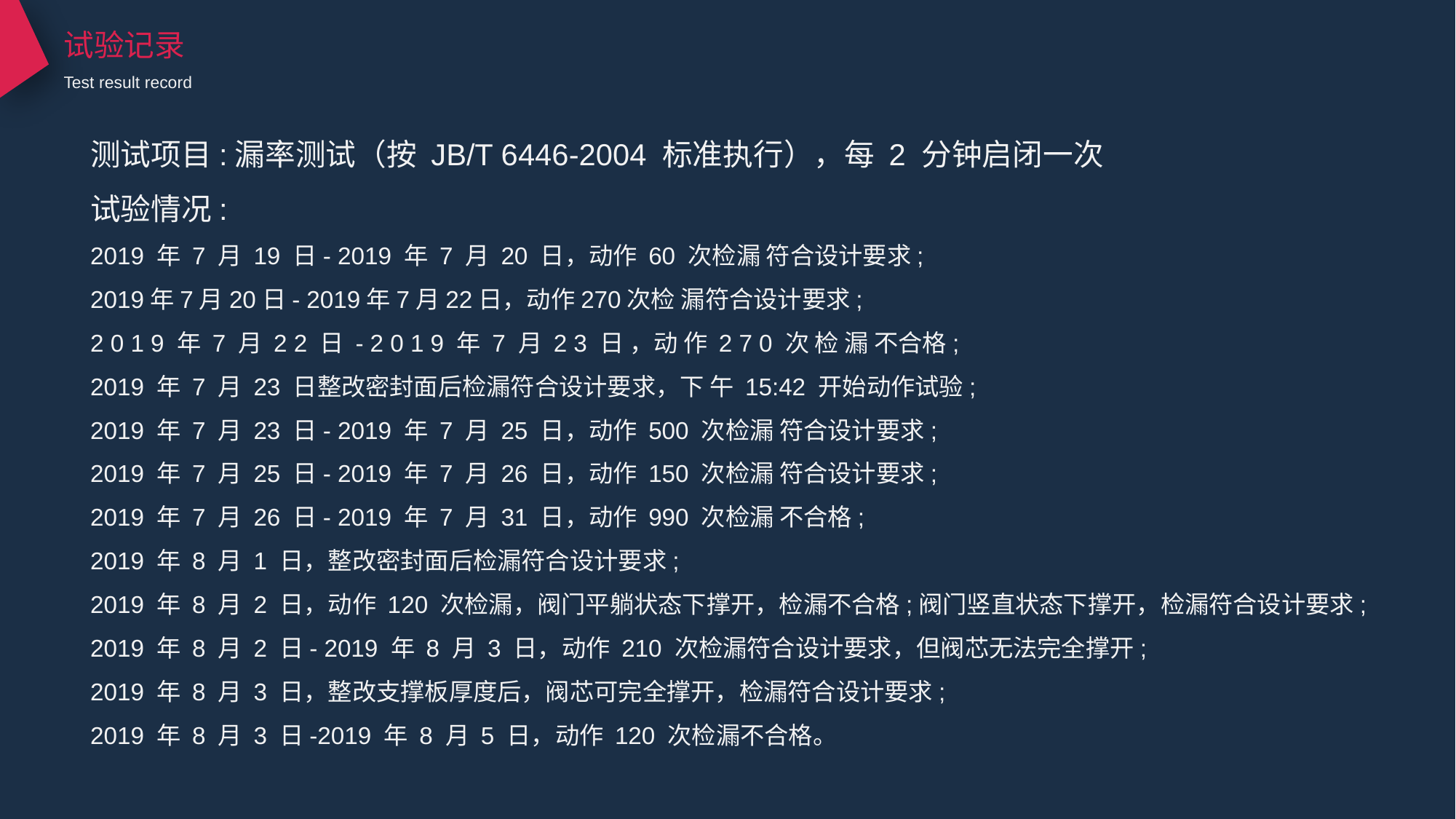

试验记录
Test result record
测试项目:漏率测试（按 JB/T 6446-2004 标准执行），每 2 分钟启闭一次
试验情况:
2019 年 7 月 19 日- 2019 年 7 月 20 日，动作 60 次检漏 符合设计要求;
2019年7月20日- 2019年7月22日，动作270次检 漏符合设计要求;
2 0 1 9 年 7 月 2 2 日 - 2 0 1 9 年 7 月 2 3 日 ，动 作 2 7 0 次 检 漏 不合格;
2019 年 7 月 23 日整改密封面后检漏符合设计要求，下 午 15:42 开始动作试验;
2019 年 7 月 23 日- 2019 年 7 月 25 日，动作 500 次检漏 符合设计要求;
2019 年 7 月 25 日- 2019 年 7 月 26 日，动作 150 次检漏 符合设计要求;
2019 年 7 月 26 日- 2019 年 7 月 31 日，动作 990 次检漏 不合格;
2019 年 8 月 1 日，整改密封面后检漏符合设计要求;
2019 年 8 月 2 日，动作 120 次检漏，阀门平躺状态下撑开，检漏不合格;阀门竖直状态下撑开，检漏符合设计要求;
2019 年 8 月 2 日- 2019 年 8 月 3 日，动作 210 次检漏符合设计要求，但阀芯无法完全撑开;
2019 年 8 月 3 日，整改支撑板厚度后，阀芯可完全撑开，检漏符合设计要求;
2019 年 8 月 3 日-2019 年 8 月 5 日，动作 120 次检漏不合格。